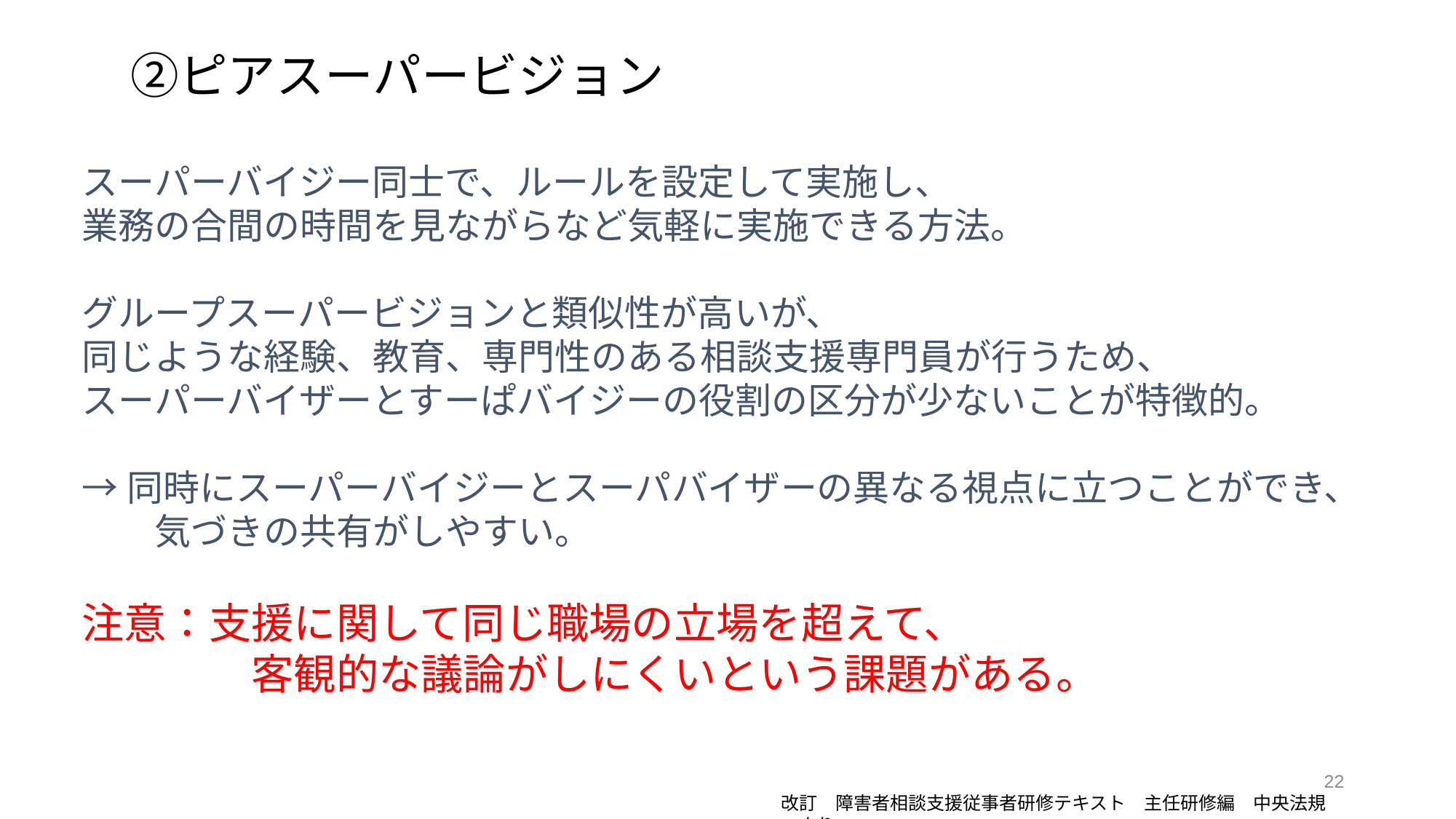

②ピアスーパービジョン
スーパーバイジー同士で、ルールを設定して実施し、
業務の合間の時間を見ながらなど気軽に実施できる方法。

グループスーパービジョンと類似性が高いが、
同じような経験、教育、専門性のある相談支援専門員が行うため、
スーパーバイザーとすーぱバイジーの役割の区分が少ないことが特徴的。

→同時にスーパーバイジーとスーパバイザーの異なる視点に立つことができ、
　　気づきの共有がしやすい。

注意：支援に関して同じ職場の立場を超えて、
　　　　客観的な議論がしにくいという課題がある。
22
改訂　障害者相談支援従事者研修テキスト　主任研修編　中央法規　より